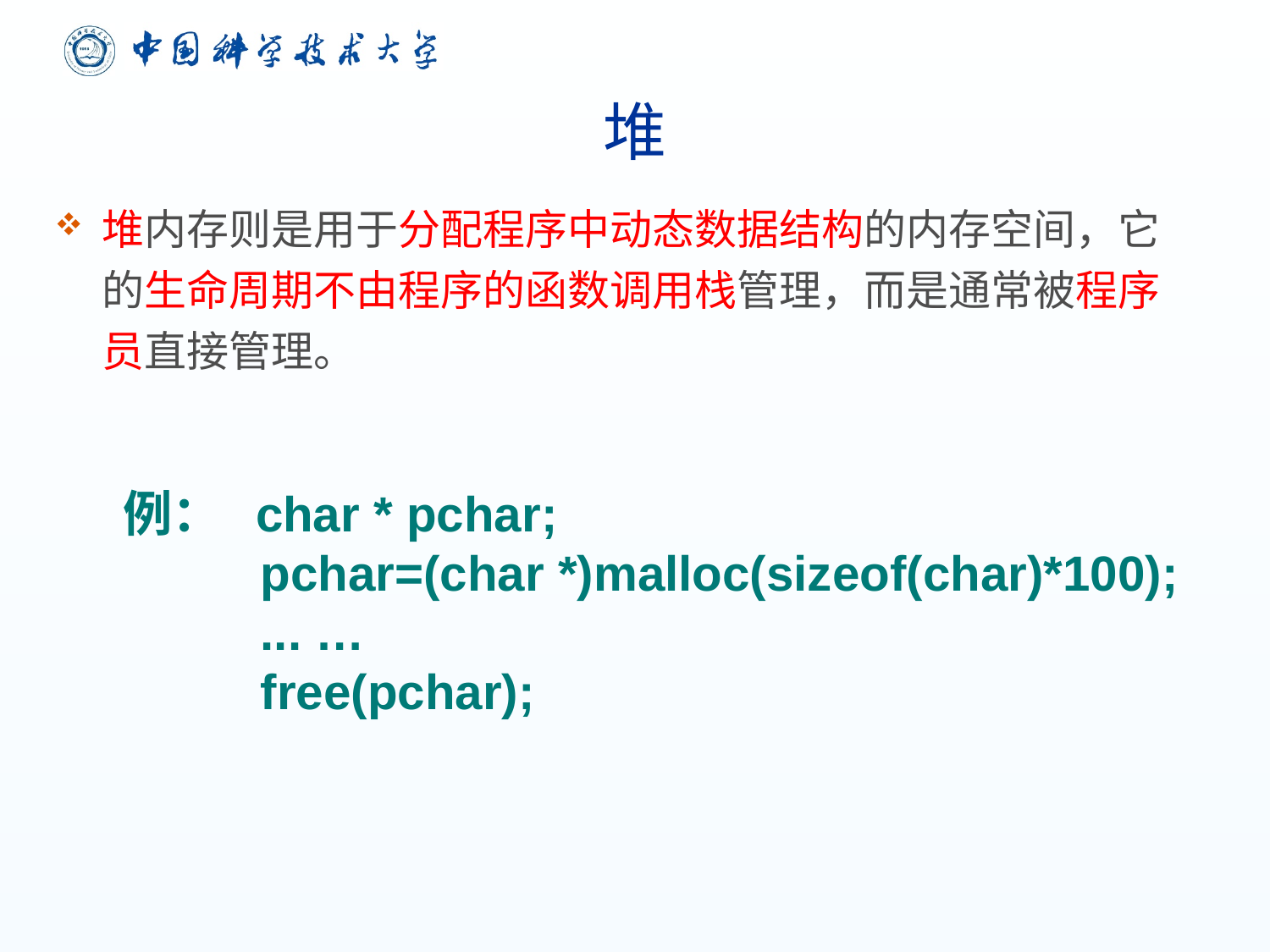

# 堆
堆内存则是用于分配程序中动态数据结构的内存空间，它的生命周期不由程序的函数调用栈管理，而是通常被程序员直接管理。
例：  char * pchar;
          pchar=(char *)malloc(sizeof(char)*100);
          ... …
          free(pchar);